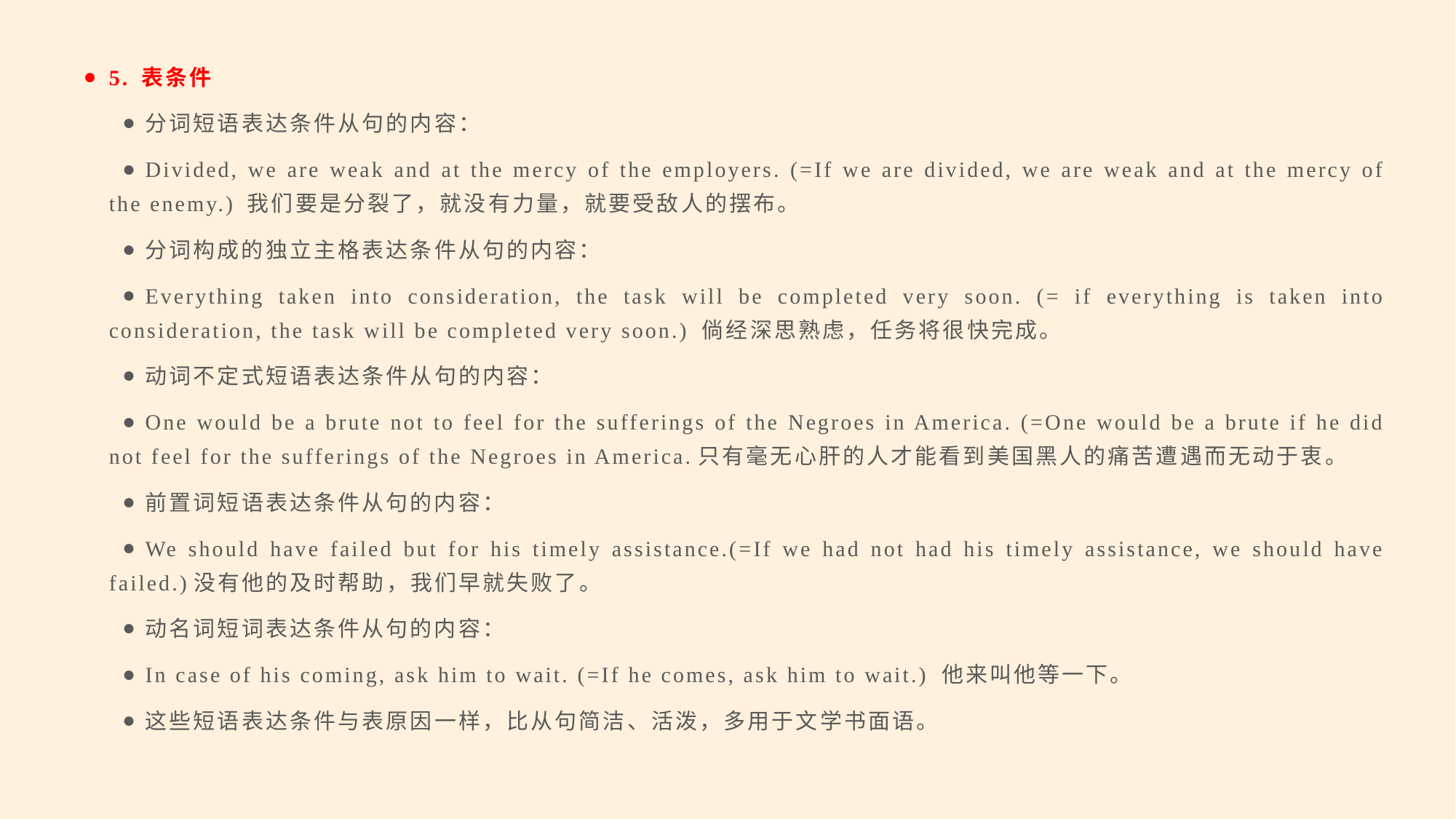

5. 表条件
分词短语表达条件从句的内容：
Divided, we are weak and at the mercy of the employers. (=If we are divided, we are weak and at the mercy of the enemy.) 我们要是分裂了，就没有力量，就要受敌人的摆布。
分词构成的独立主格表达条件从句的内容：
Everything taken into consideration, the task will be completed very soon. (= if everything is taken into consideration, the task will be completed very soon.) 倘经深思熟虑，任务将很快完成。
动词不定式短语表达条件从句的内容：
One would be a brute not to feel for the sufferings of the Negroes in America. (=One would be a brute if he did not feel for the sufferings of the Negroes in America.只有毫无心肝的人才能看到美国黑人的痛苦遭遇而无动于衷。
前置词短语表达条件从句的内容：
We should have failed but for his timely assistance.(=If we had not had his timely assistance, we should have failed.)没有他的及时帮助，我们早就失败了。
动名词短词表达条件从句的内容：
In case of his coming, ask him to wait. (=If he comes, ask him to wait.) 他来叫他等一下。
这些短语表达条件与表原因一样，比从句简洁、活泼，多用于文学书面语。